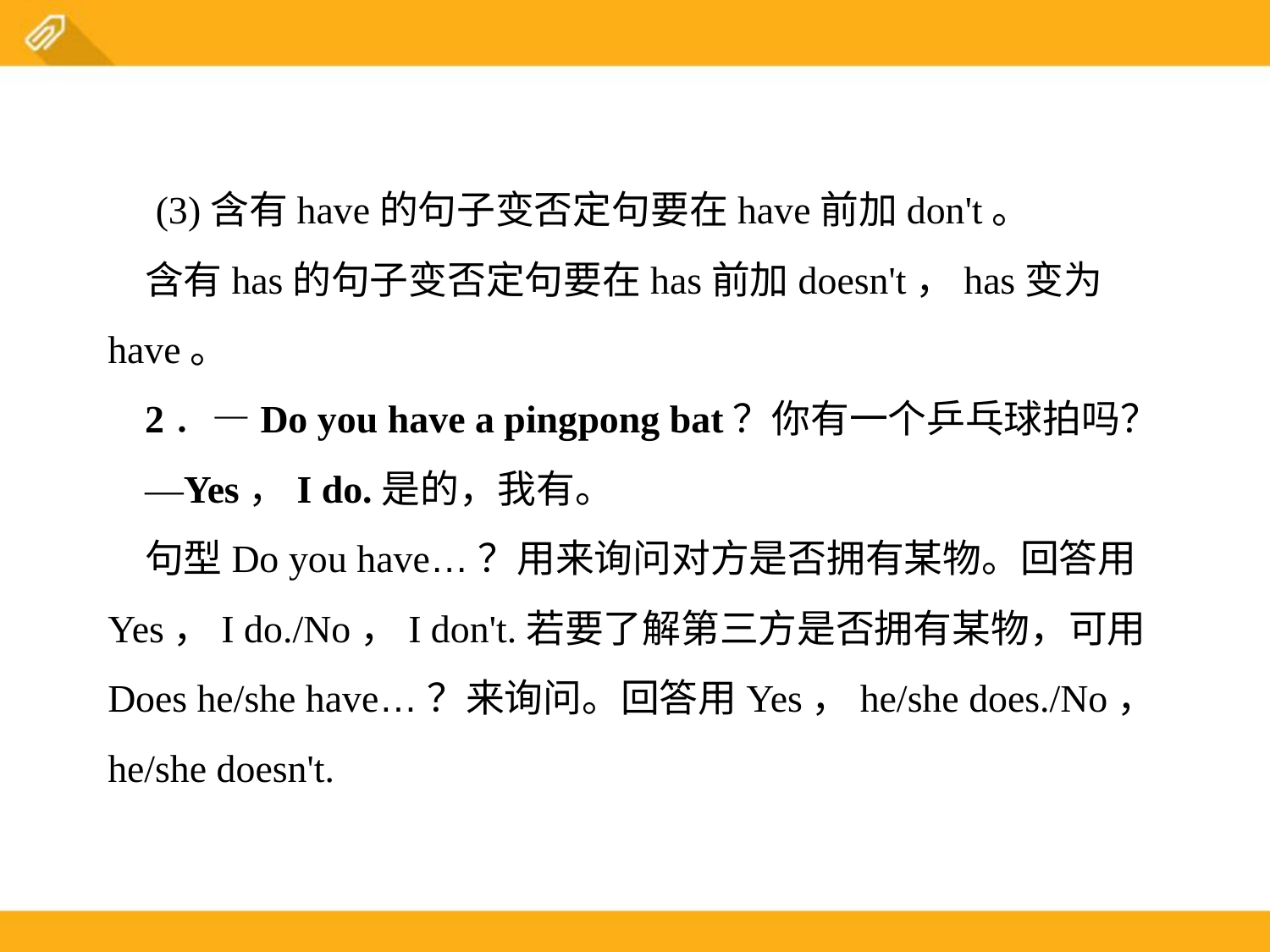

(3)含有have的句子变否定句要在have前加don't。
含有has的句子变否定句要在has前加doesn't，has变为have。
2．—Do you have a ping­pong bat？你有一个乒乓球拍吗？
—Yes，I do.是的，我有。
句型Do you have…？用来询问对方是否拥有某物。回答用Yes，I do./No，I don't.若要了解第三方是否拥有某物，可用Does he/she have…？来询问。回答用Yes，he/she does./No，he/she doesn't.